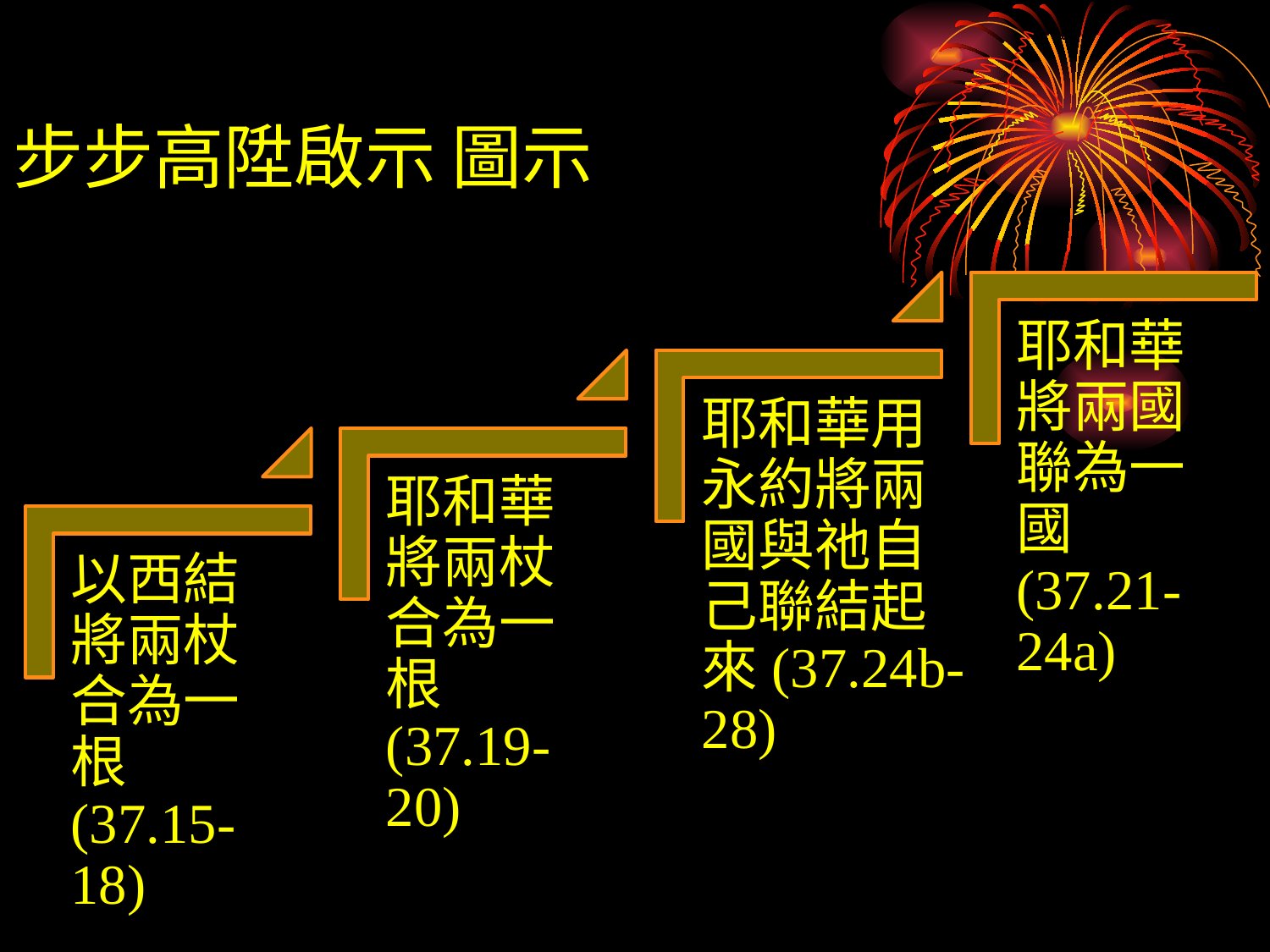

步步高陞啟示 圖示
以西結將兩杖合為一根 (37.15-18)
耶和華將兩杖合為一根 (37.19-20)
耶和華用永約將兩國與祂自己聯結起來(37.24b-28)
耶和華將兩國聯為一國(37.21-24a)